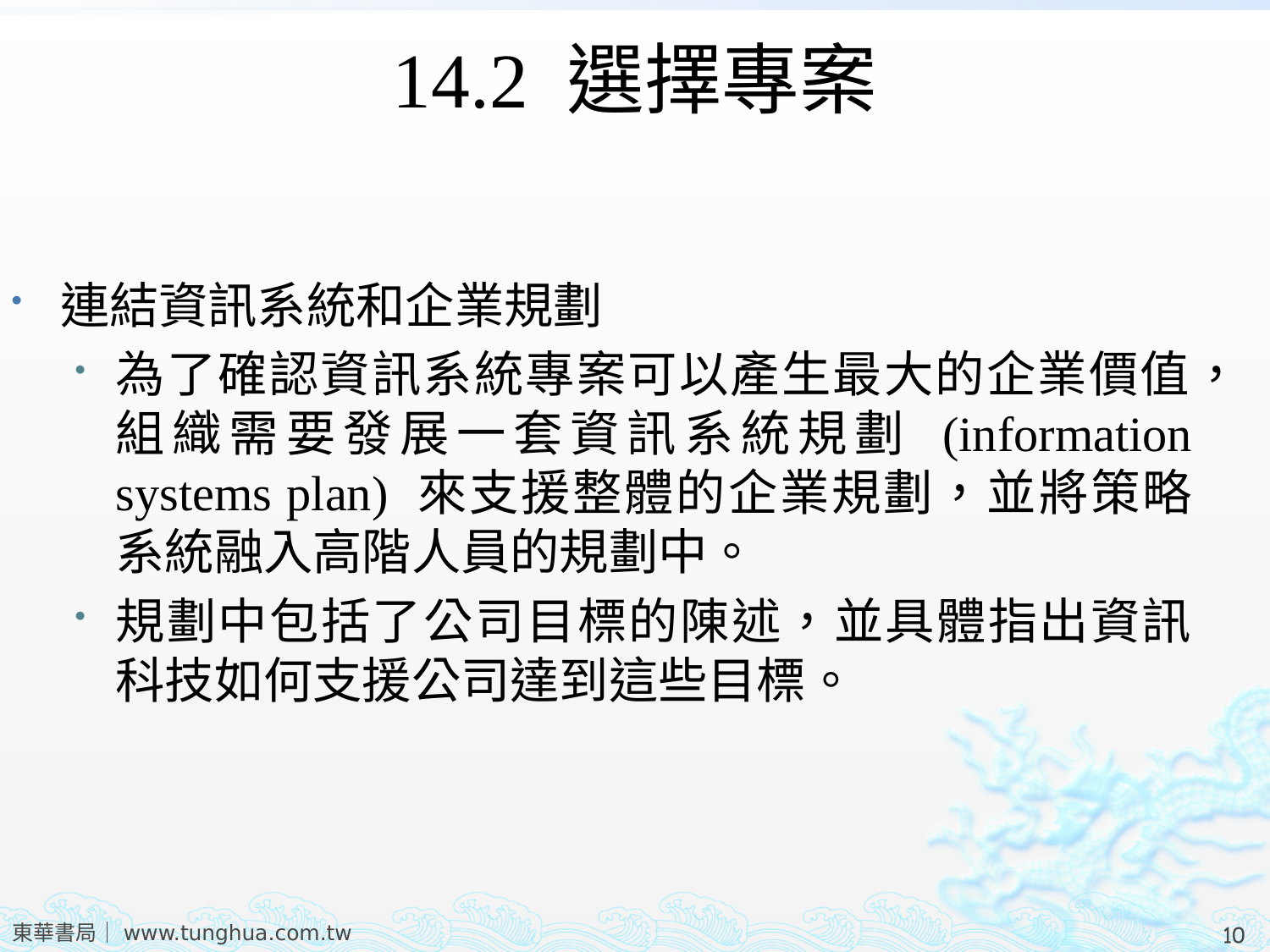

14.2 選擇專案
連結資訊系統和企業規劃
為了確認資訊系統專案可以產生最大的企業價值，組織需要發展一套資訊系統規劃 (information systems plan) 來支援整體的企業規劃，並將策略系統融入高階人員的規劃中。
規劃中包括了公司目標的陳述，並具體指出資訊科技如何支援公司達到這些目標。